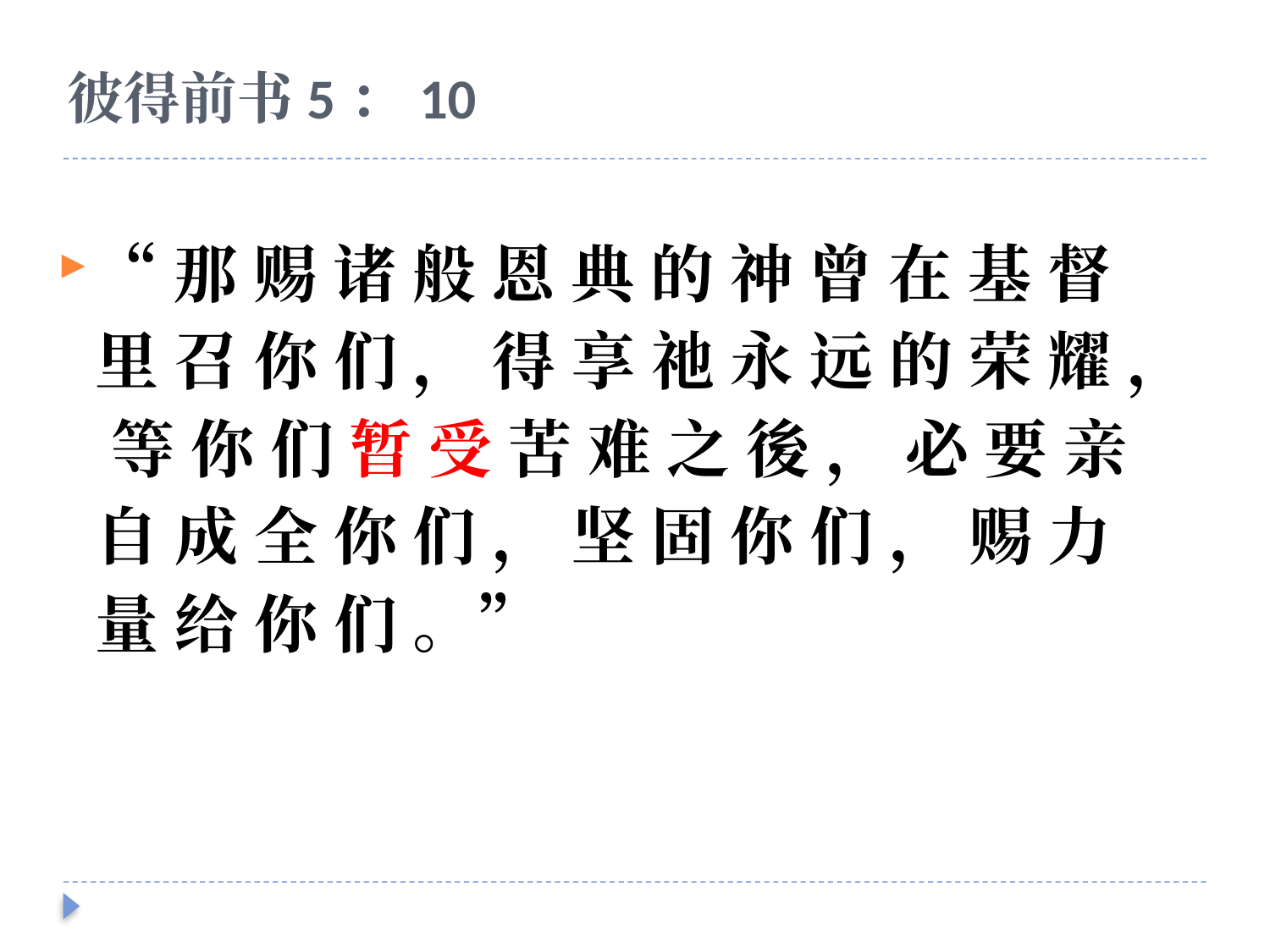

# 彼得前书5：10
“那 赐 诸 般 恩 典 的 神 曾 在 基 督 里 召 你 们 ， 得 享 祂 永 远 的 荣 耀 ， 等 你 们 暂 受 苦 难 之 後 ， 必 要 亲 自 成 全 你 们 ， 坚 固 你 们 ， 赐 力 量 给 你 们 。”